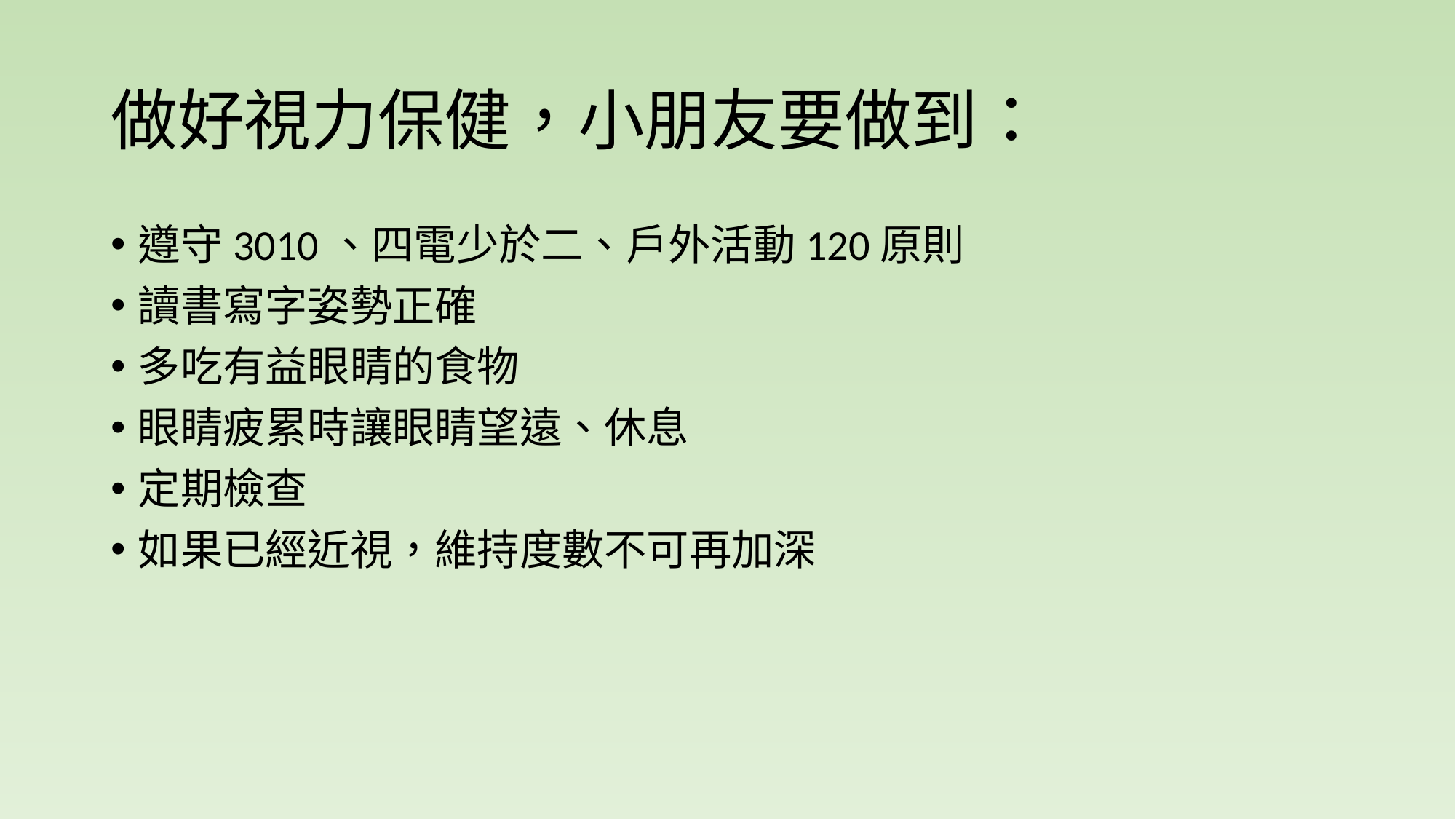

# 做好視力保健，小朋友要做到：
遵守3010、四電少於二、戶外活動120原則
讀書寫字姿勢正確
多吃有益眼睛的食物
眼睛疲累時讓眼睛望遠、休息
定期檢查
如果已經近視，維持度數不可再加深